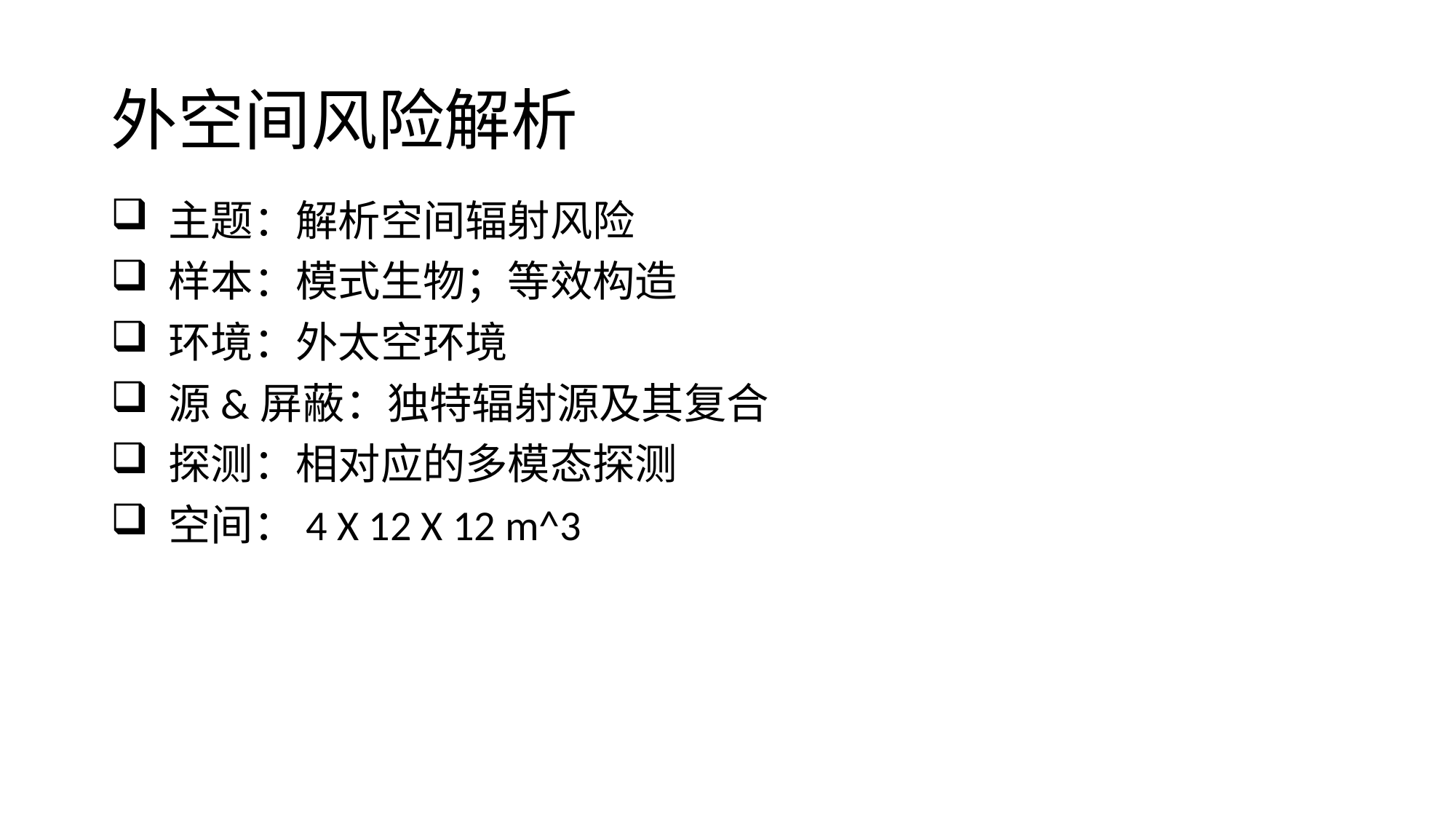

# 外空间风险解析
 主题：解析空间辐射风险
 样本：模式生物；等效构造
 环境：外太空环境
 源&屏蔽：独特辐射源及其复合
 探测：相对应的多模态探测
 空间：4 X 12 X 12 m^3